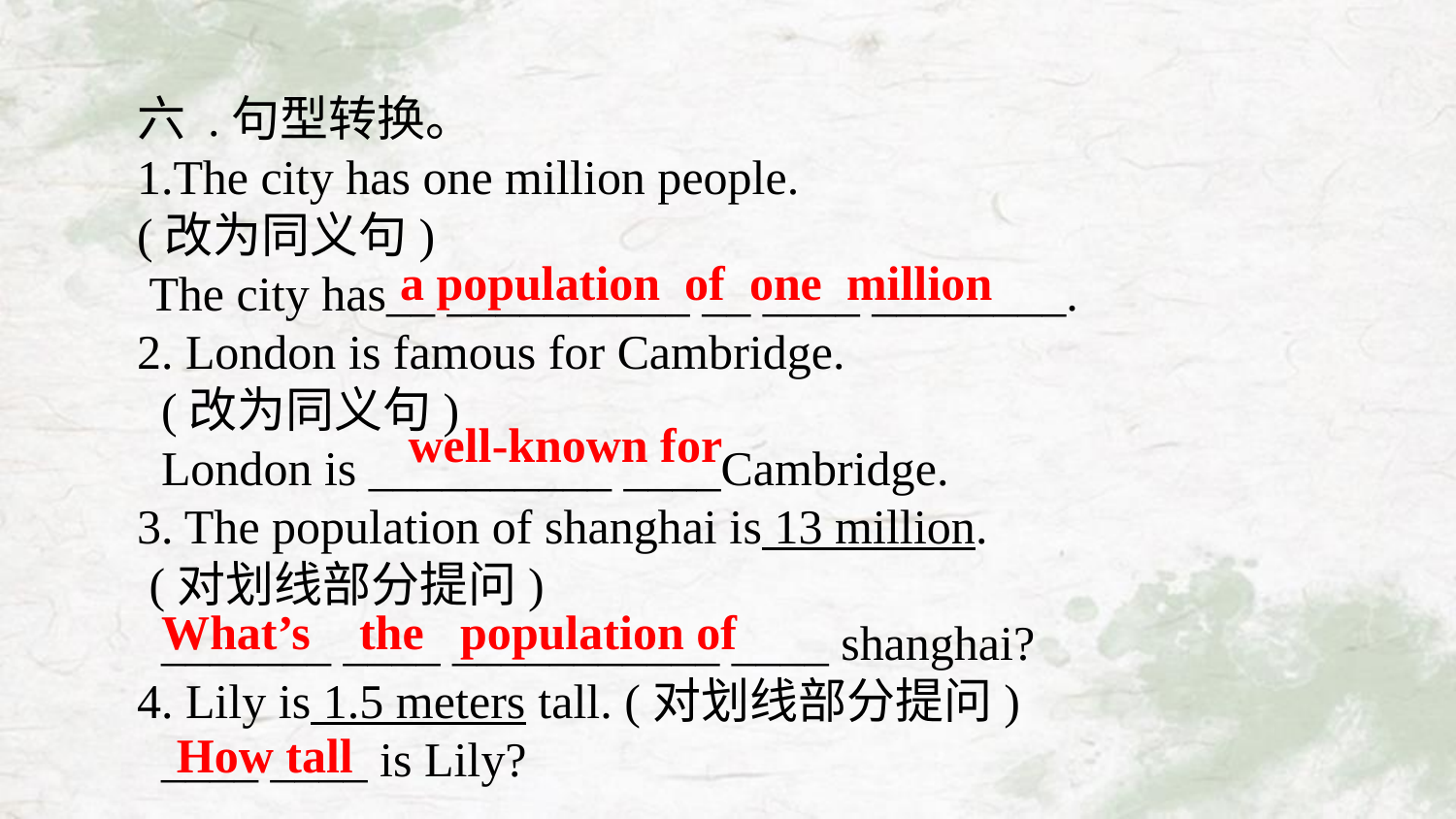

六 .句型转换。
1.The city has one million people.
(改为同义句)
 The city has__ __________ __ ____ ________.
2. London is famous for Cambridge.
  (改为同义句)
  London is __________ ____Cambridge.
3. The population of shanghai is 13 million.
 (对划线部分提问)
  _______ ____ ___________ ____ shanghai?
4. Lily is 1.5 meters tall. (对划线部分提问)
  ____ ____ is Lily?
a population  of  one  million
well-known for
What’s    the   population of
 How tall